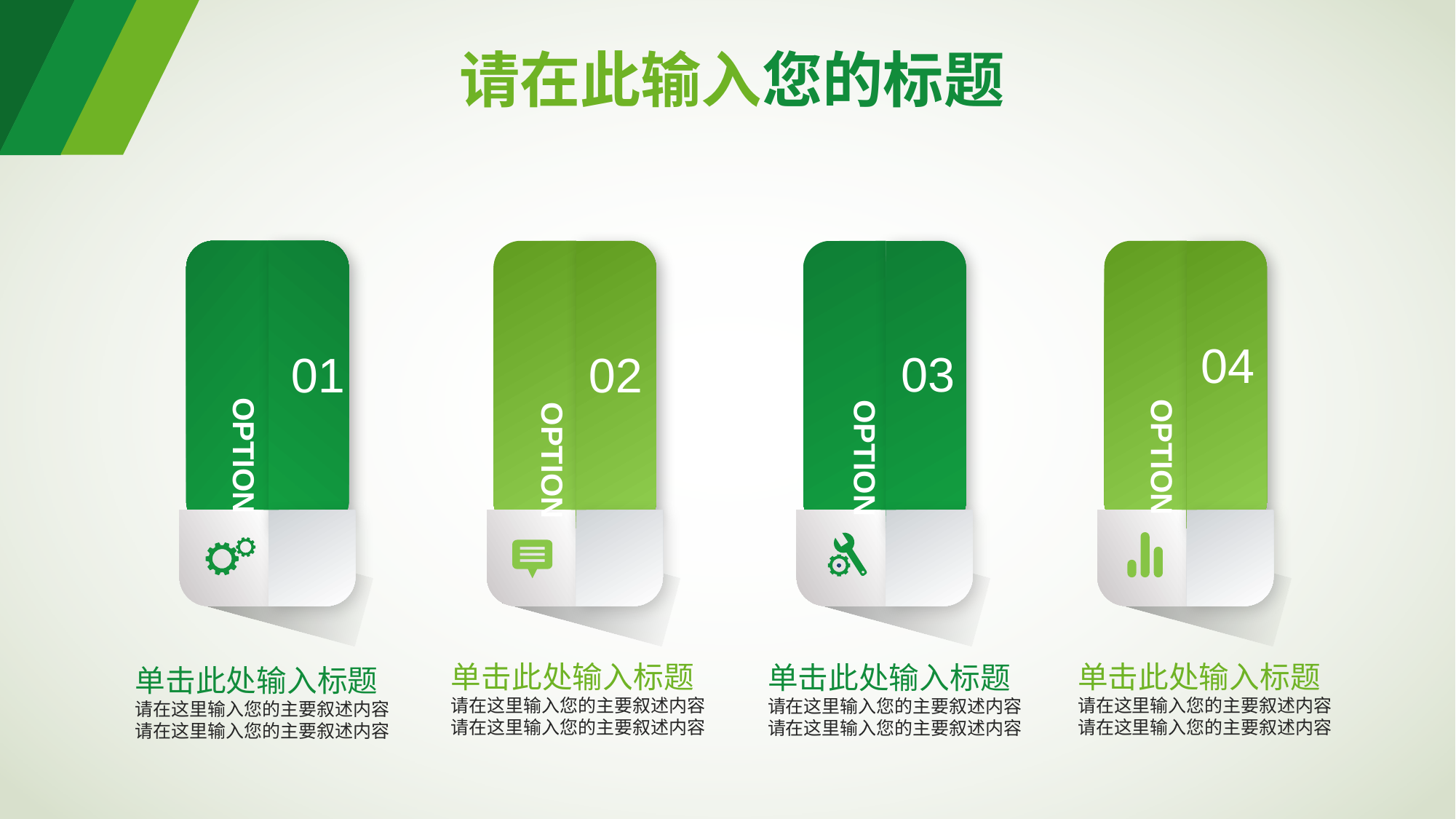

请在此输入您的标题

01
OPTION

02
OPTION

03
OPTION

04
OPTION

单击此处输入标题
请在这里输入您的主要叙述内容
请在这里输入您的主要叙述内容

单击此处输入标题
请在这里输入您的主要叙述内容
请在这里输入您的主要叙述内容

单击此处输入标题
请在这里输入您的主要叙述内容
请在这里输入您的主要叙述内容

单击此处输入标题
请在这里输入您的主要叙述内容
请在这里输入您的主要叙述内容